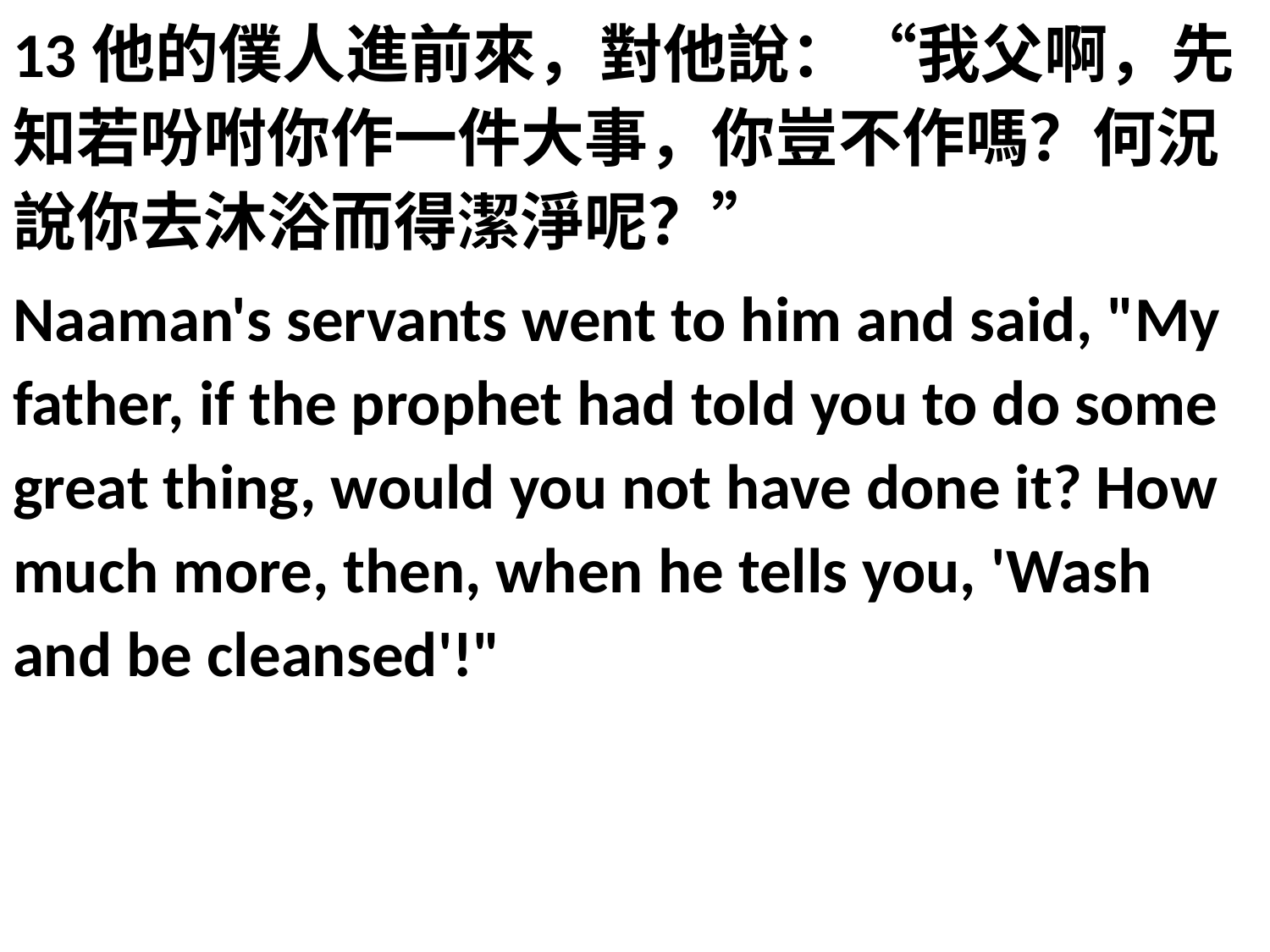

13他的僕人進前來，對他說：“我父啊，先知若吩咐你作一件大事，你豈不作嗎？何況說你去沐浴而得潔淨呢？”
Naaman's servants went to him and said, "My father, if the prophet had told you to do some great thing, would you not have done it? How much more, then, when he tells you, 'Wash and be cleansed'!"